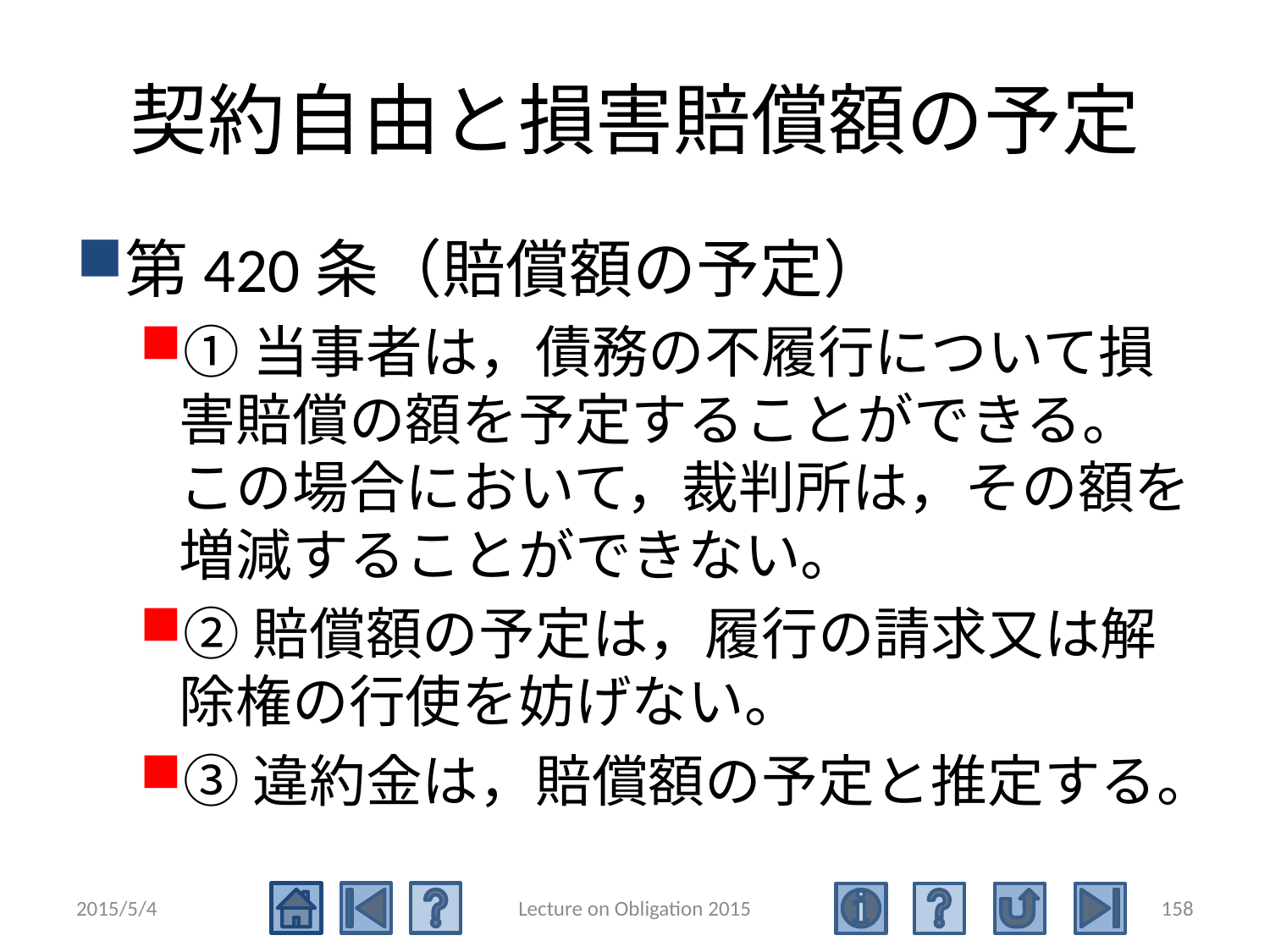

# 契約自由と損害賠償額の予定
第420条（賠償額の予定）
①当事者は，債務の不履行について損害賠償の額を予定することができる。この場合において，裁判所は，その額を増減することができない。
②賠償額の予定は，履行の請求又は解除権の行使を妨げない。
③違約金は，賠償額の予定と推定する。
2015/5/4
Lecture on Obligation 2015
158